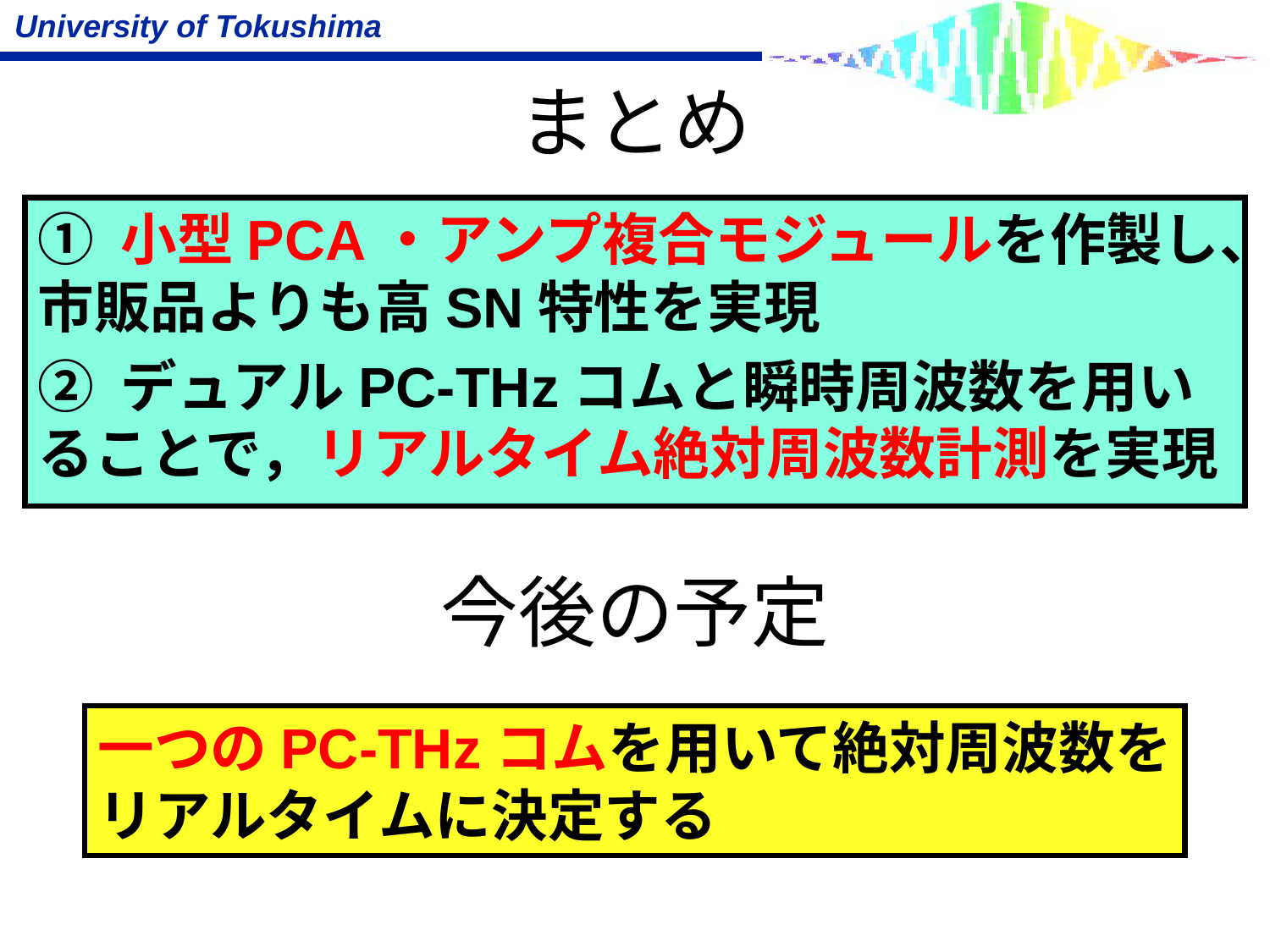

# まとめ
① 小型PCA・アンプ複合モジュールを作製し、市販品よりも高SN特性を実現
② デュアルPC-THzコムと瞬時周波数を用いることで，リアルタイム絶対周波数計測を実現

今後の予定
一つのPC-THzコムを用いて絶対周波数をリアルタイムに決定する